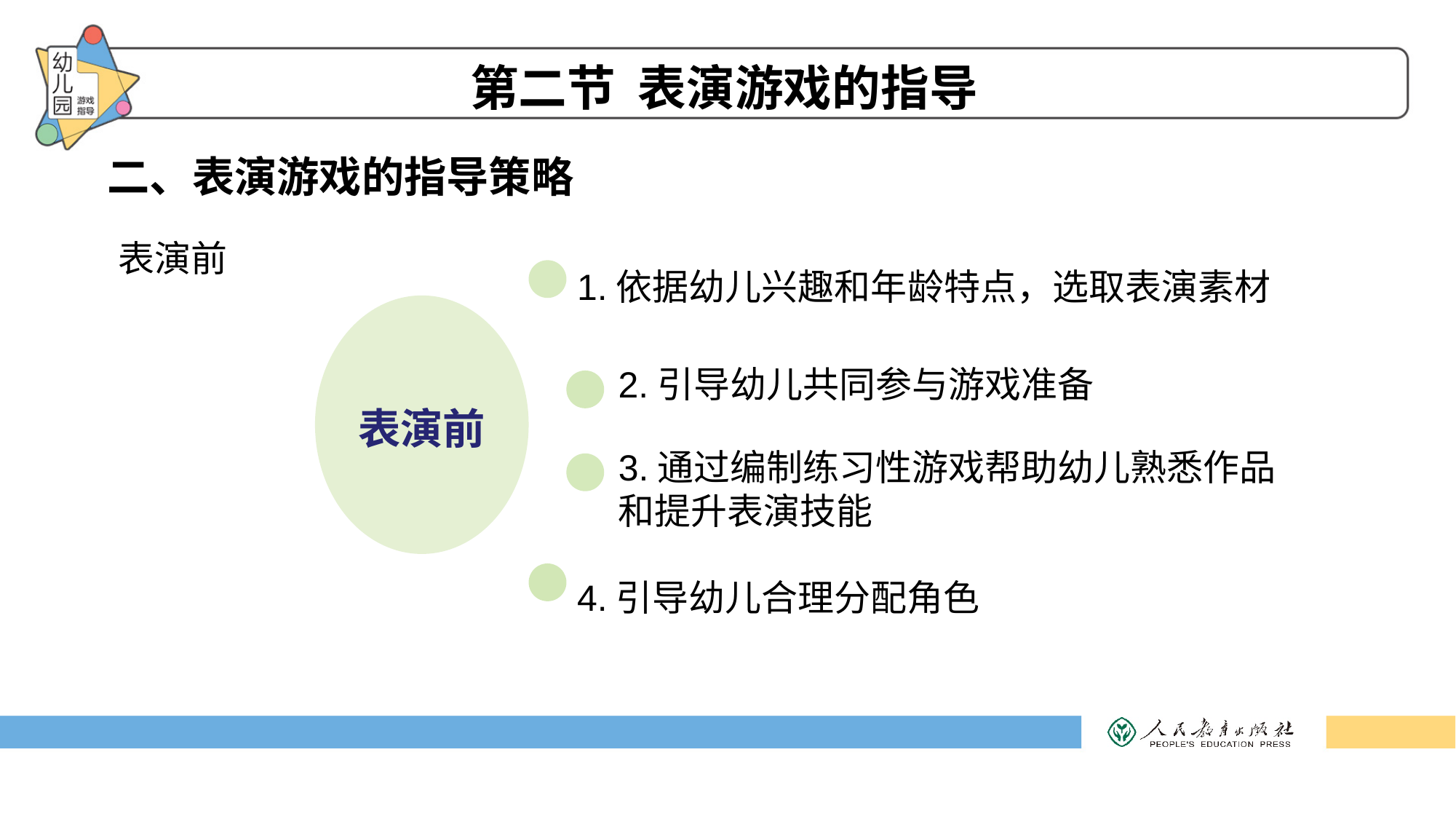

第二节  表演游戏的指导
二、表演游戏的指导策略
表演前
1.依据幼儿兴趣和年龄特点，选取表演素材

2.引导幼儿共同参与游戏准备

3.通过编制练习性游戏帮助幼儿熟悉作品和提升表演技能

4.引导幼儿合理分配角色

表演前